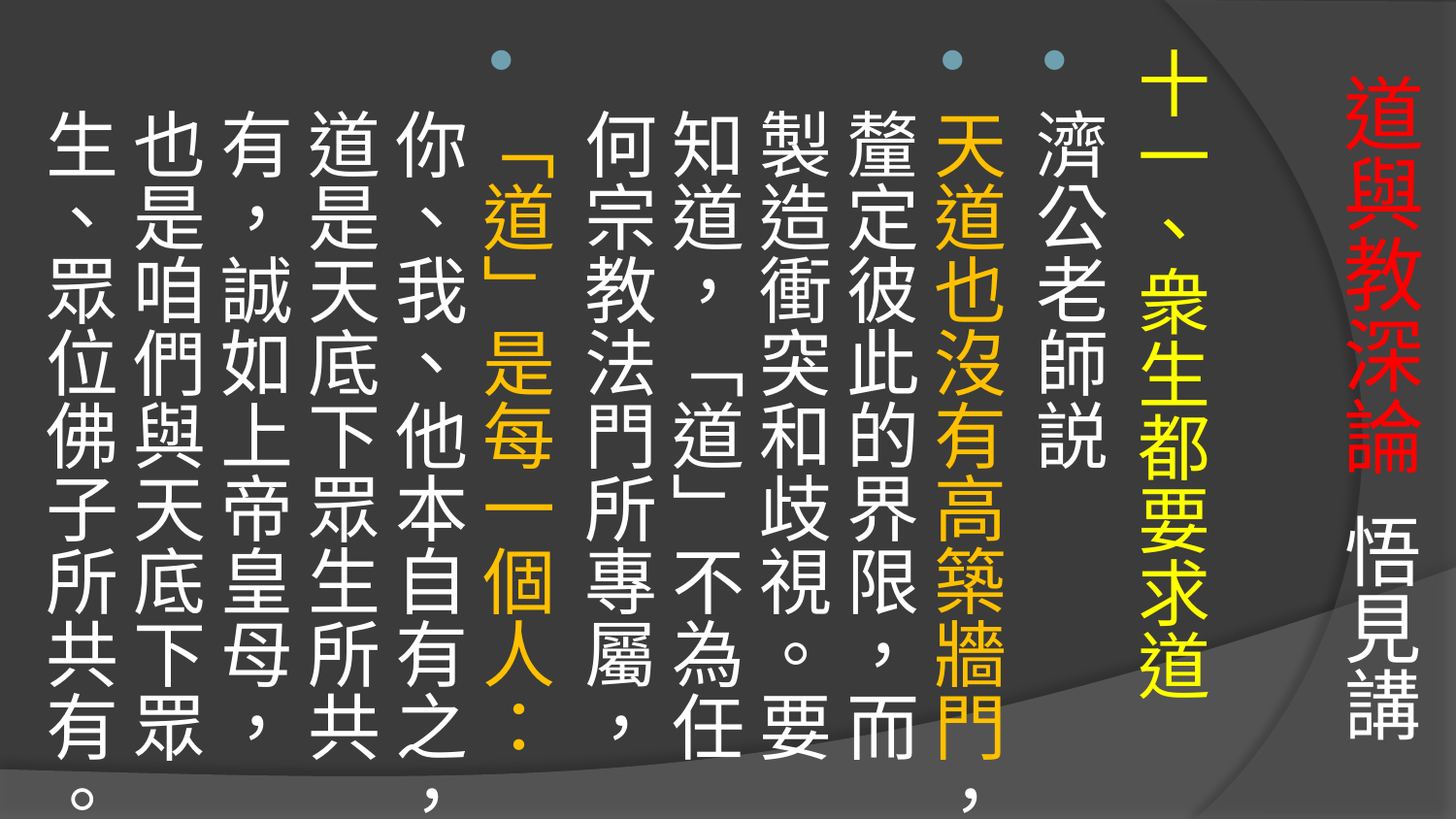

# 道與教深論  悟見講
十一、衆生都要求道
濟公老師説
天道也沒有高築牆門，釐定彼此的界限，而製造衝突和歧視。要知道，「道」不為任何宗教法門所專屬，
「道」是每一個人：你、我、他本自有之，道是天底下眾生所共有，誠如上帝皇母，也是咱們與天底下眾生、眾位佛子所共有。